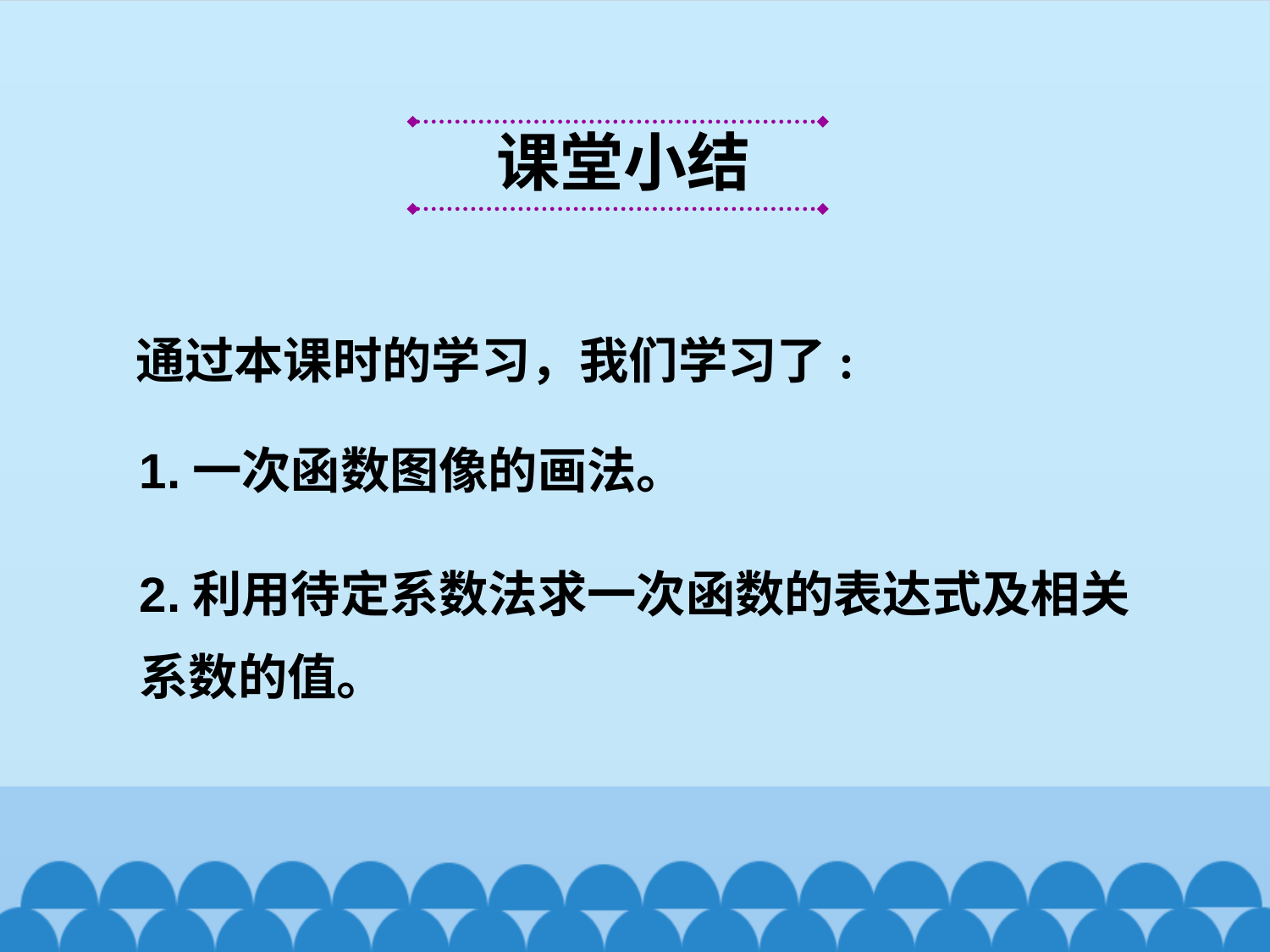

课堂小结

通过本课时的学习，我们学习了:
1.一次函数图像的画法。
2.利用待定系数法求一次函数的表达式及相关系数的值。